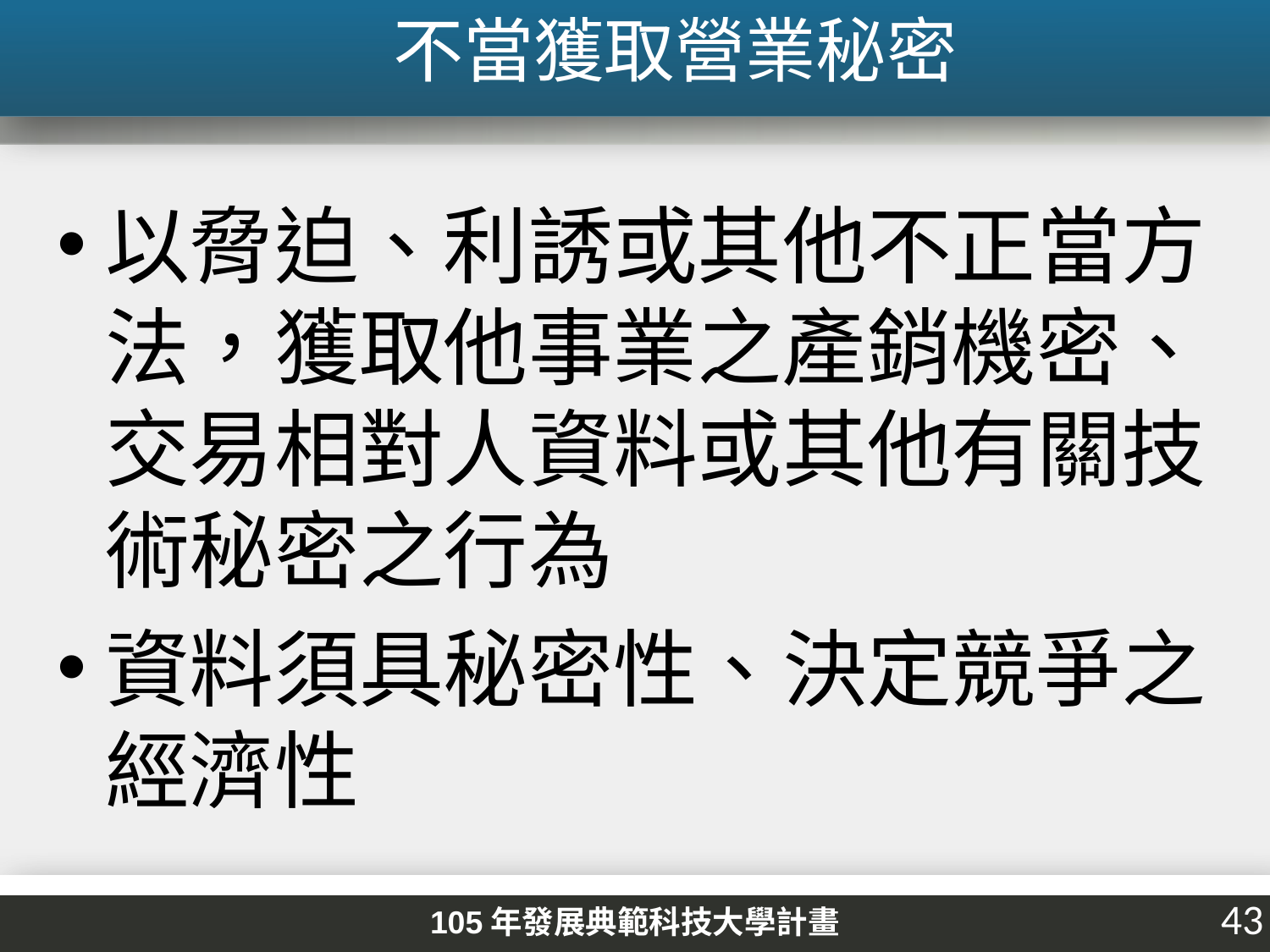

# 不當獲取營業秘密
以脅迫、利誘或其他不正當方法，獲取他事業之產銷機密、交易相對人資料或其他有關技術秘密之行為
資料須具秘密性、決定競爭之經濟性